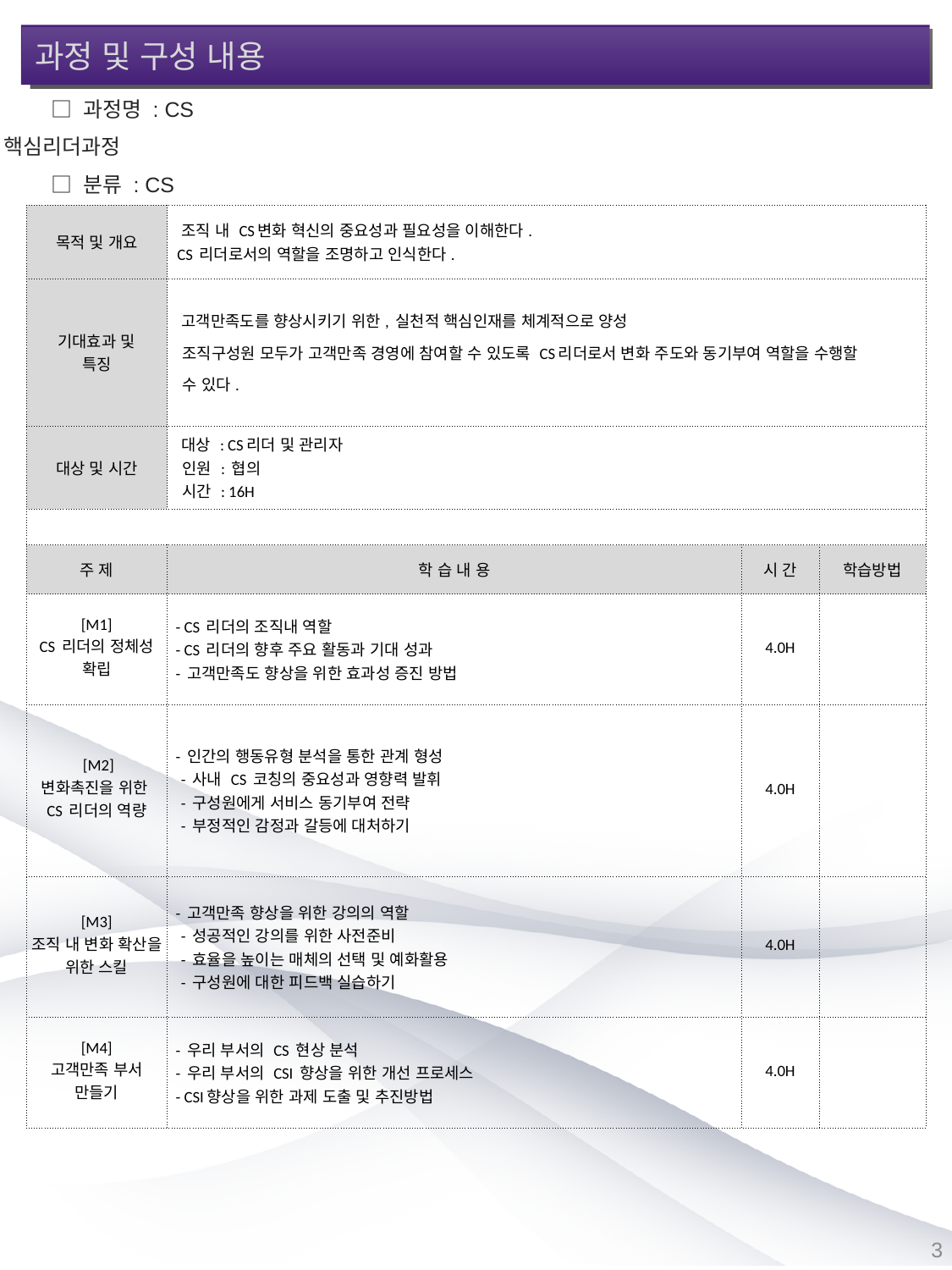

과정 및 구성 내용
□ 과정명 : CS핵심리더과정
□ 분류 : CS
| 목적 및 개요 | 조직 내 CS변화 혁신의 중요성과 필요성을 이해한다. CS 리더로서의 역할을 조명하고 인식한다. |  |  |
| --- | --- | --- | --- |
| 기대효과 및 특징 | 고객만족도를 향상시키기 위한, 실천적 핵심인재를 체계적으로 양성 조직구성원 모두가 고객만족 경영에 참여할 수 있도록 CS리더로서 변화 주도와 동기부여 역할을 수행할 수 있다. |  |  |
| 대상 및 시간 | 대상 : CS리더 및 관리자 인원 : 협의 시간 : 16H |  |  |
|  |  |  |  |
| 주 제 | 학 습 내 용 | 시 간 | 학습방법 |
| [M1] CS 리더의 정체성 확립 | - CS 리더의 조직내 역할 - CS 리더의 향후 주요 활동과 기대 성과 - 고객만족도 향상을 위한 효과성 증진 방법 | 4.0H |  |
| [M2] 변화촉진을 위한 CS 리더의 역량 | - 인간의 행동유형 분석을 통한 관계 형성 - 사내 CS 코칭의 중요성과 영향력 발휘 - 구성원에게 서비스 동기부여 전략 - 부정적인 감정과 갈등에 대처하기 | 4.0H |  |
| [M3] 조직 내 변화 확산을 위한 스킬 | - 고객만족 향상을 위한 강의의 역할 - 성공적인 강의를 위한 사전준비 - 효율을 높이는 매체의 선택 및 예화활용 - 구성원에 대한 피드백 실습하기 | 4.0H |  |
| [M4] 고객만족 부서 만들기 | - 우리 부서의 CS 현상 분석 - 우리 부서의 CSI 향상을 위한 개선 프로세스 - CSI향상을 위한 과제 도출 및 추진방법 | 4.0H |  |
3